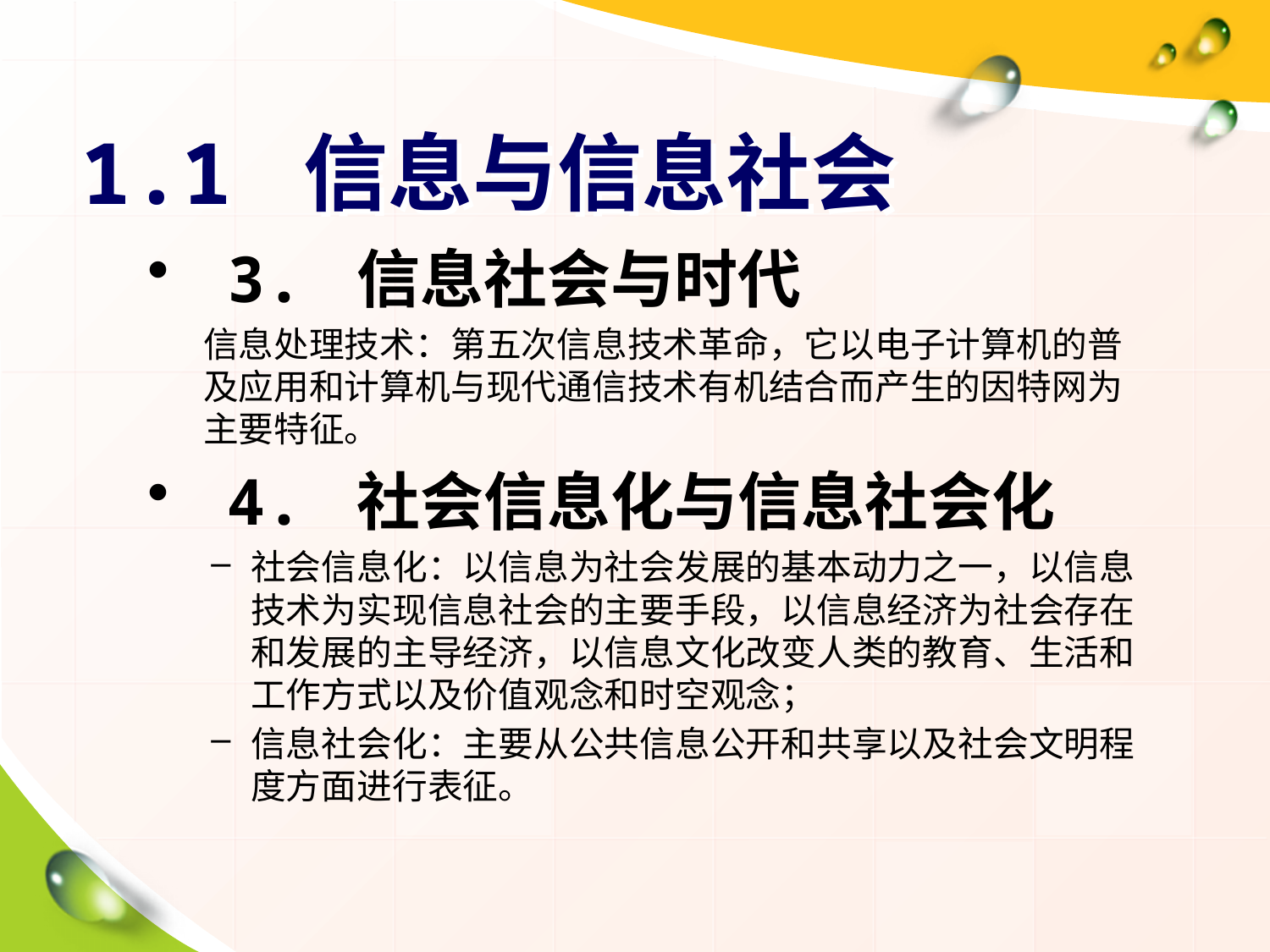

# 1.1 信息与信息社会
3. 信息社会与时代
信息处理技术：第五次信息技术革命，它以电子计算机的普及应用和计算机与现代通信技术有机结合而产生的因特网为主要特征。
4. 社会信息化与信息社会化
社会信息化：以信息为社会发展的基本动力之一，以信息技术为实现信息社会的主要手段，以信息经济为社会存在和发展的主导经济，以信息文化改变人类的教育、生活和工作方式以及价值观念和时空观念；
信息社会化：主要从公共信息公开和共享以及社会文明程度方面进行表征。